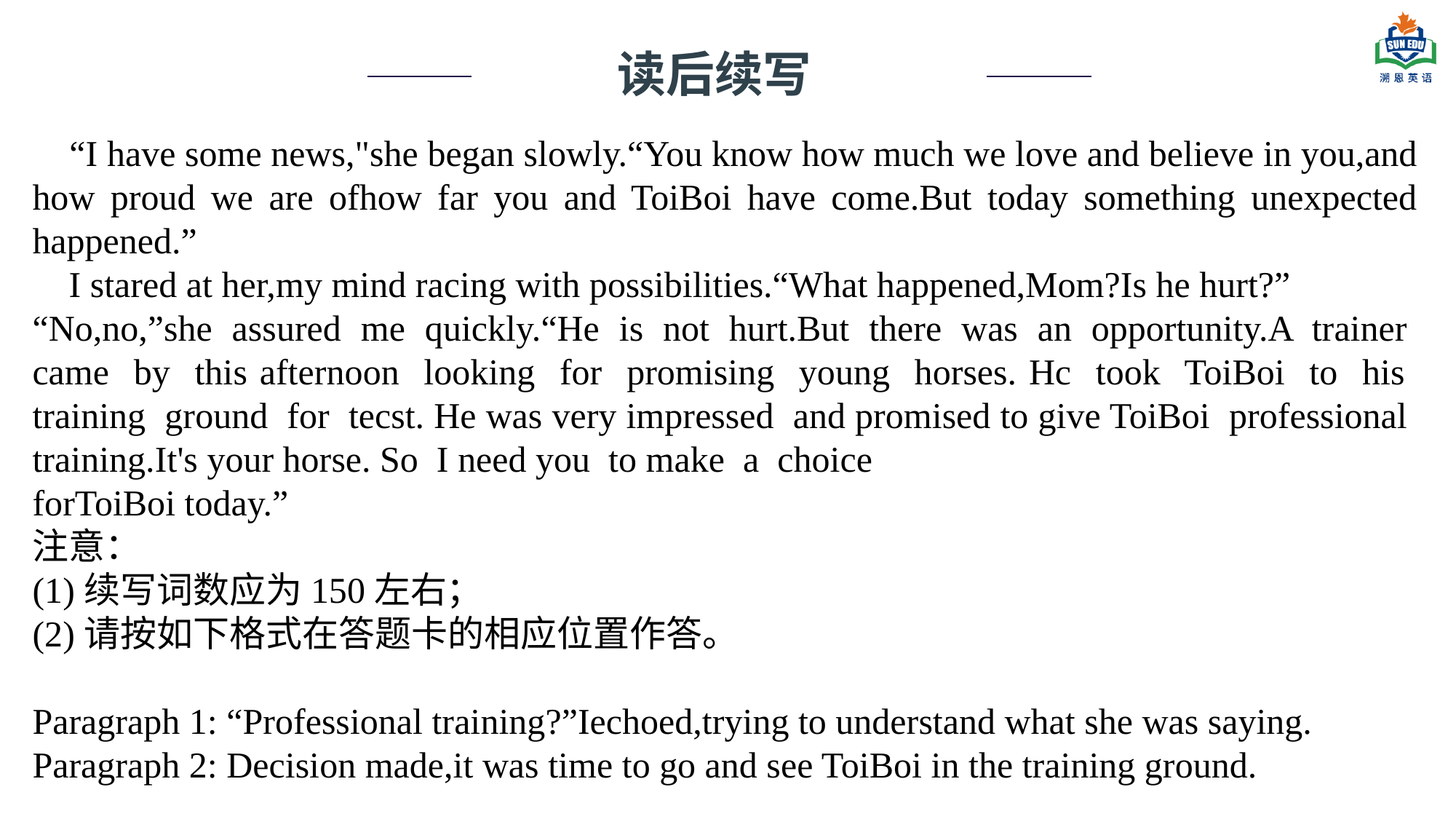

读后续写
    “I have some news,"she began slowly.“You know how much we love and believe in you,and how proud we are ofhow far you and ToiBoi have come.But today something unexpected happened.”
    I stared at her,my mind racing with possibilities.“What happened,Mom?Is he hurt?”
“No,no,”she  assured  me  quickly.“He  is  not  hurt.But  there  was  an  opportunity.A  trainer  came  by  this afternoon  looking  for  promising  young  horses. Hc  took  ToiBoi  to  his  training  ground  for  tecst. He was very impressed  and promised to give ToiBoi  professional  training.It's your horse. So  I need you  to make  a  choice
forToiBoi today.”
注意：
(1)续写词数应为150左右；
(2)请按如下格式在答题卡的相应位置作答。

Paragraph 1: “Professional training?”Iechoed,trying to understand what she was saying.
Paragraph 2: Decision made,it was time to go and see ToiBoi in the training ground.